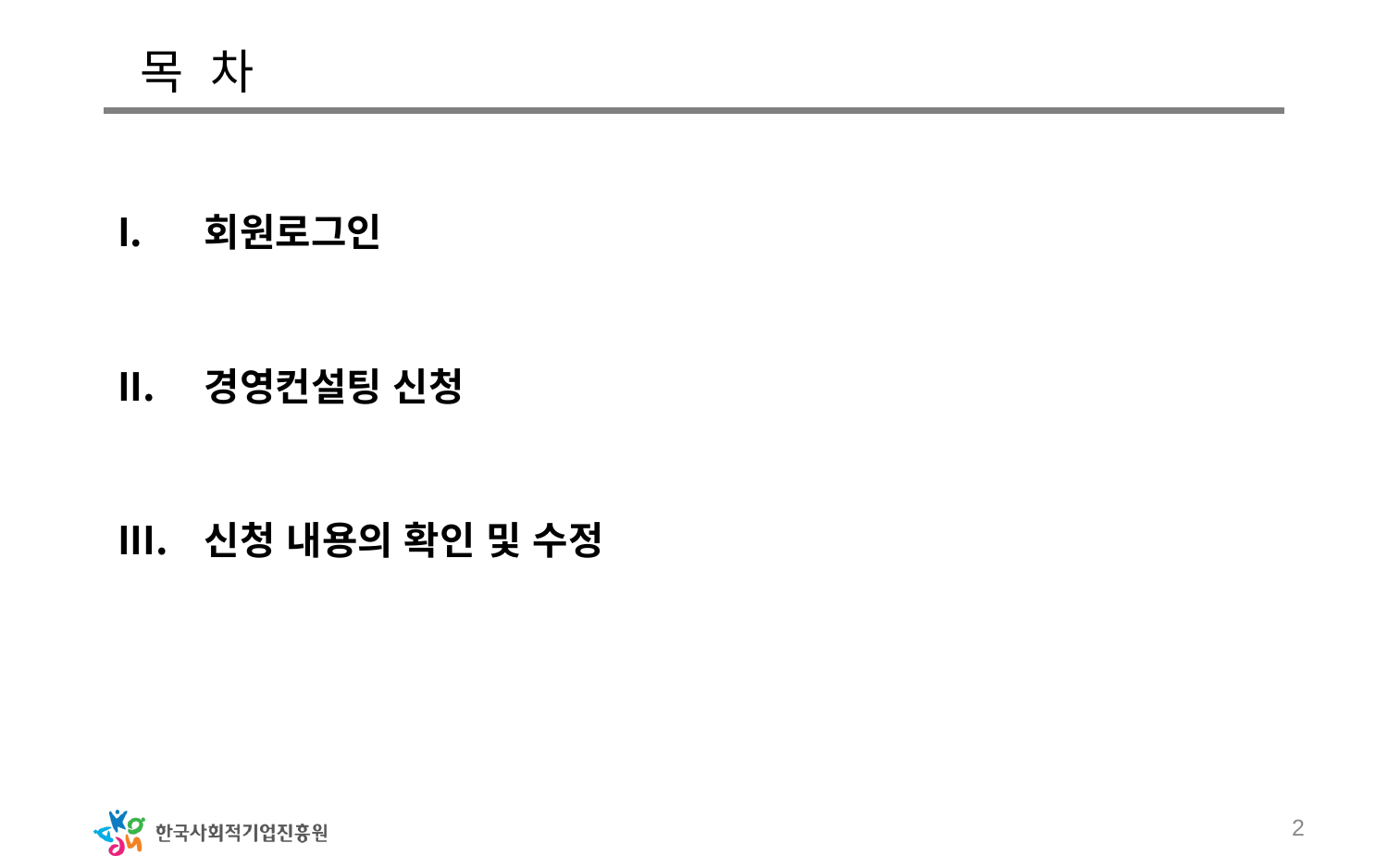

# 목  차

회원로그인

경영컨설팅 신청

신청 내용의 확인 및 수정
2